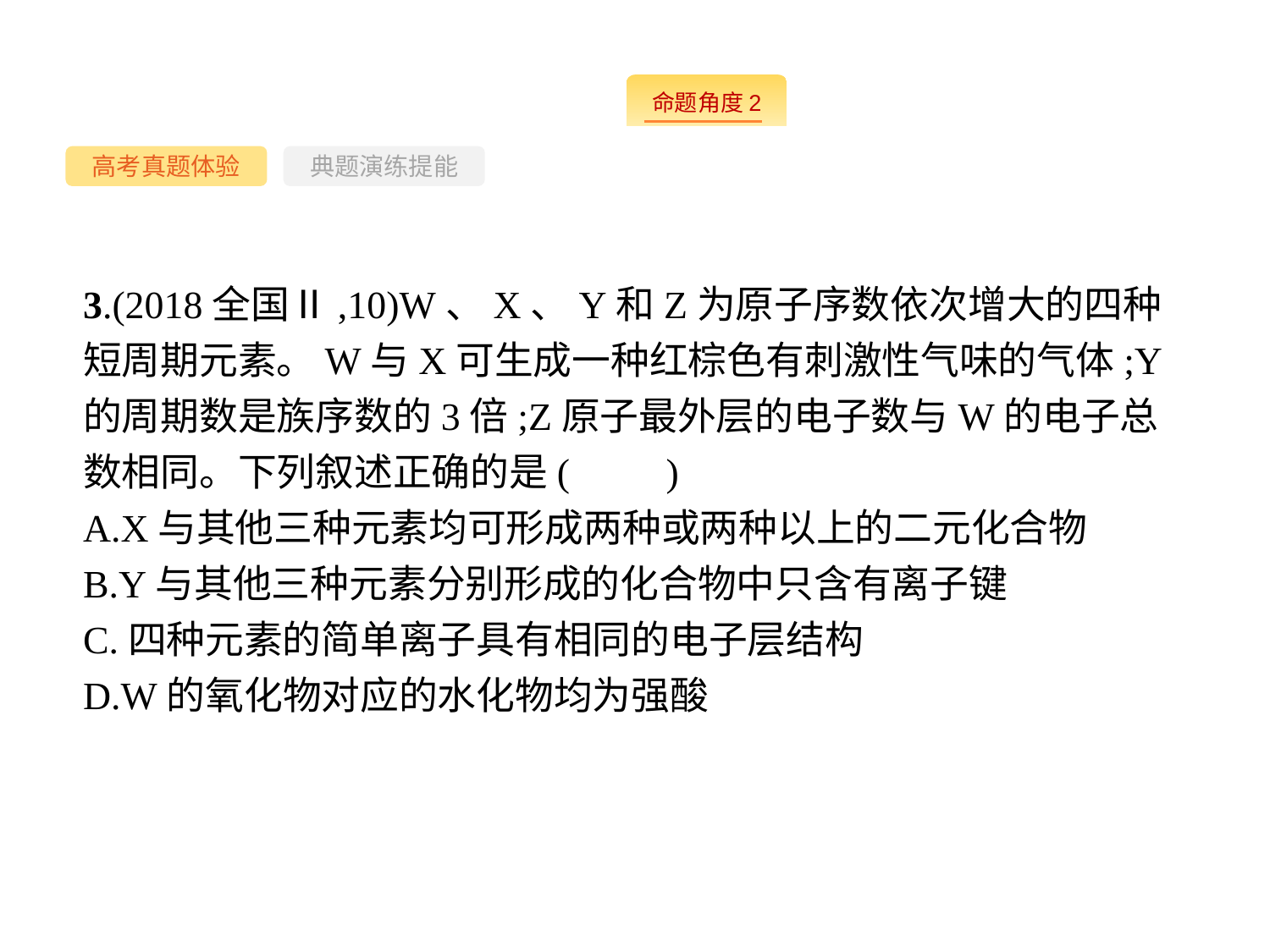

-37-
高考真题体验
典题演练提能
3.(2018全国Ⅱ,10)W、X、Y和Z为原子序数依次增大的四种短周期元素。W与X可生成一种红棕色有刺激性气味的气体;Y的周期数是族序数的3倍;Z原子最外层的电子数与W的电子总数相同。下列叙述正确的是(　　)
A.X与其他三种元素均可形成两种或两种以上的二元化合物
B.Y与其他三种元素分别形成的化合物中只含有离子键
C.四种元素的简单离子具有相同的电子层结构
D.W的氧化物对应的水化物均为强酸